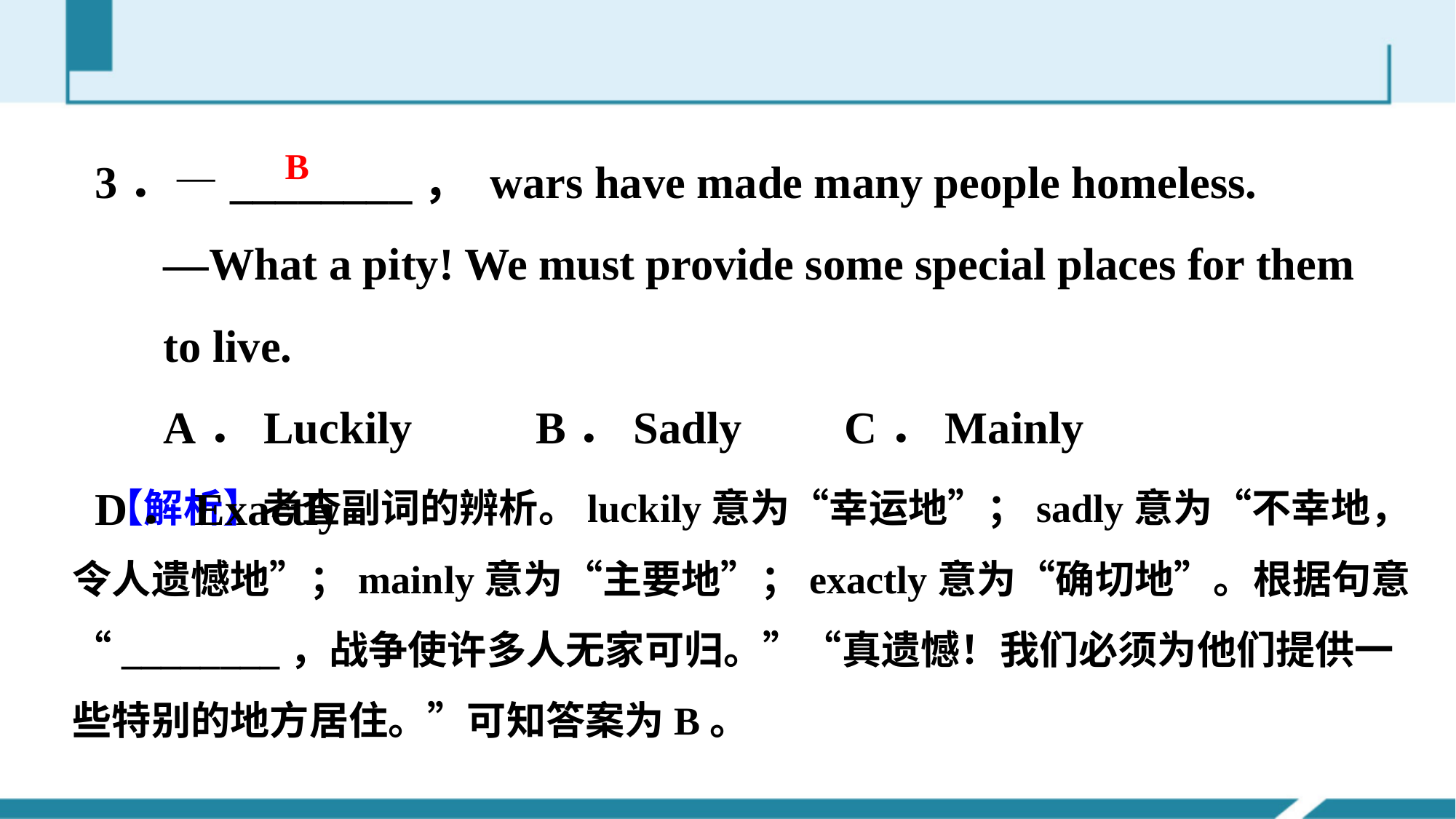

3．—________， wars have made many people homeless.
      —What a pity! We must provide some special places for them
      to live.
      A．Luckily　　 B．Sadly         C．Mainly         D．Exactly
B
【解析】考查副词的辨析。luckily意为“幸运地”；sadly意为“不幸地，令人遗憾地”；mainly意为“主要地”；exactly意为“确切地”。根据句意“________，战争使许多人无家可归。”“真遗憾！我们必须为他们提供一些特别的地方居住。”可知答案为B。